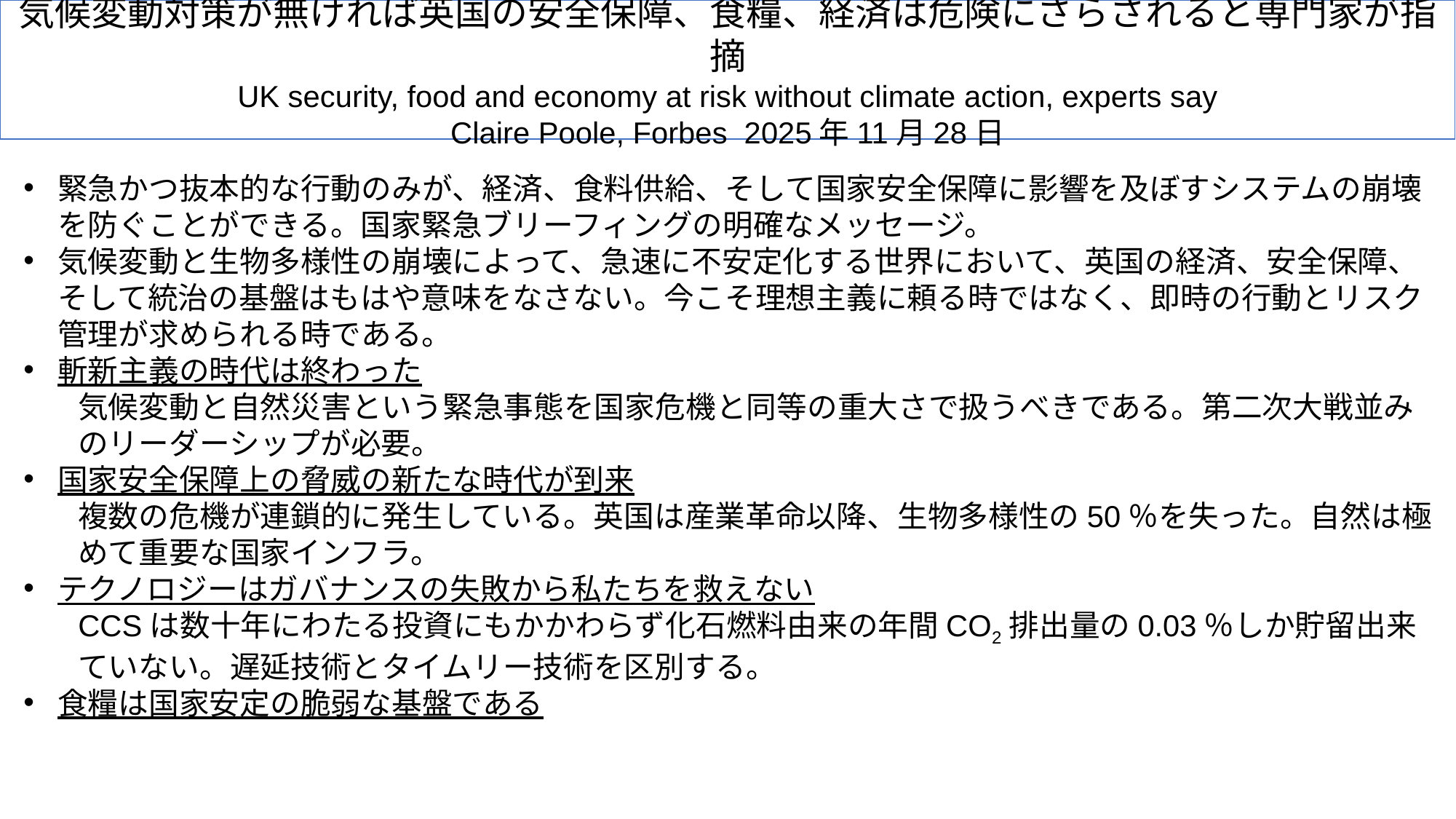

気候変動対策が無ければ英国の安全保障、食糧、経済は危険にさらされると専門家が指摘
UK security, food and economy at risk without climate action, experts say
Claire Poole, Forbes  2025年11月28日
緊急かつ抜本的な行動のみが、経済、食料供給、そして国家安全保障に影響を及ぼすシステムの崩壊を防ぐことができる。国家緊急ブリーフィングの明確なメッセージ。
気候変動と生物多様性の崩壊によって、急速に不安定化する世界において、英国の経済、安全保障、そして統治の基盤はもはや意味をなさない。今こそ理想主義に頼る時ではなく、即時の行動とリスク管理が求められる時である。
斬新主義の時代は終わった
気候変動と自然災害という緊急事態を国家危機と同等の重大さで扱うべきである。第二次大戦並みのリーダーシップが必要。
国家安全保障上の脅威の新たな時代が到来
複数の危機が連鎖的に発生している。英国は産業革命以降、生物多様性の50％を失った。自然は極めて重要な国家インフラ。
テクノロジーはガバナンスの失敗から私たちを救えない
CCSは数十年にわたる投資にもかかわらず化石燃料由来の年間CO2排出量の0.03％しか貯留出来ていない。遅延技術とタイムリー技術を区別する。
食糧は国家安定の脆弱な基盤である